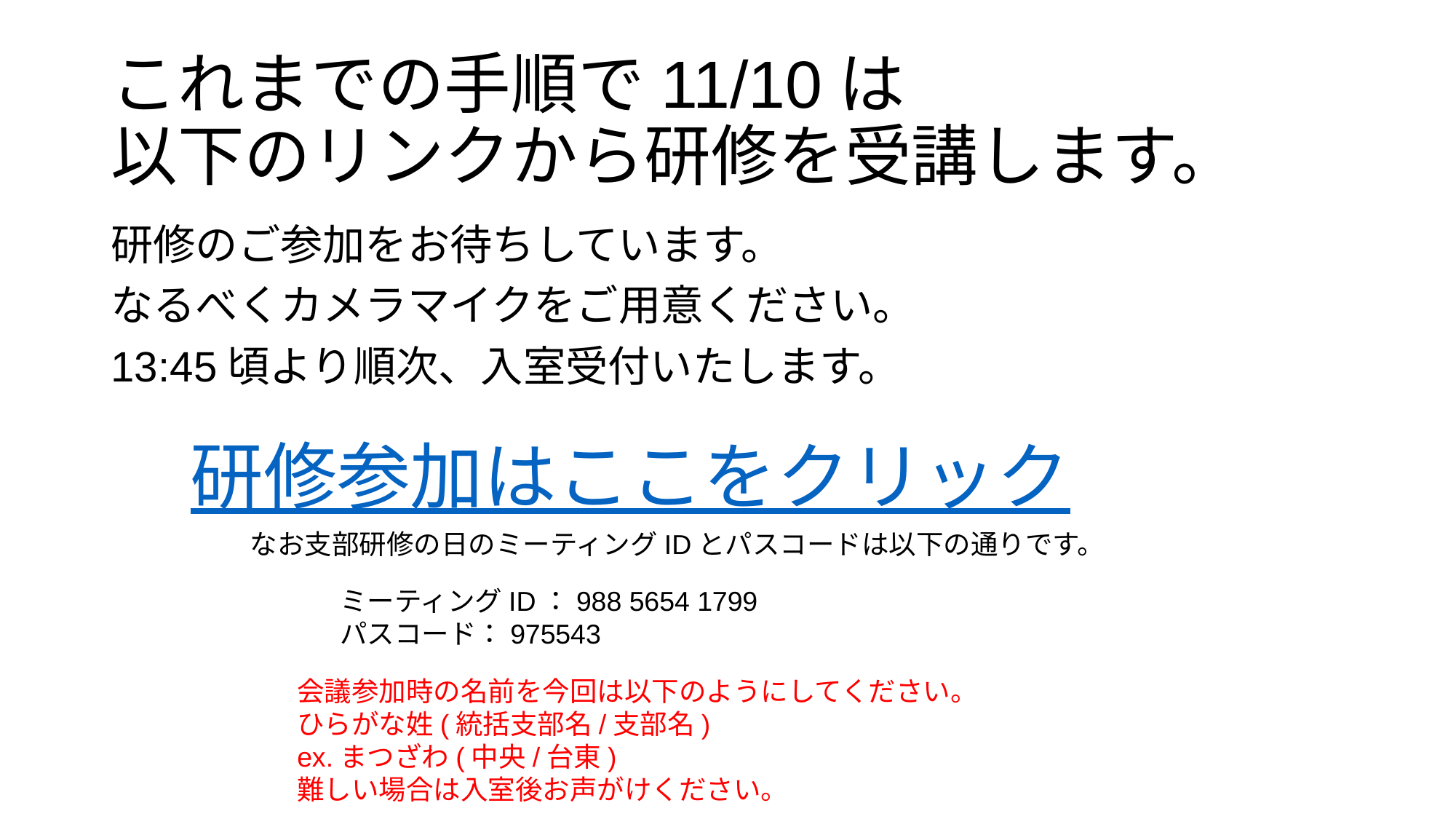

# これまでの手順で11/10は 以下のリンクから研修を受講します。
研修のご参加をお待ちしています。
なるべくカメラマイクをご用意ください。
13:45頃より順次、入室受付いたします。
研修参加はここをクリック
なお支部研修の日のミーティングIDとパスコードは以下の通りです。
ミーティングID：988 5654 1799
パスコード：975543
会議参加時の名前を今回は以下のようにしてください。
ひらがな姓(統括支部名/支部名)
ex.まつざわ(中央/台東)
難しい場合は入室後お声がけください。